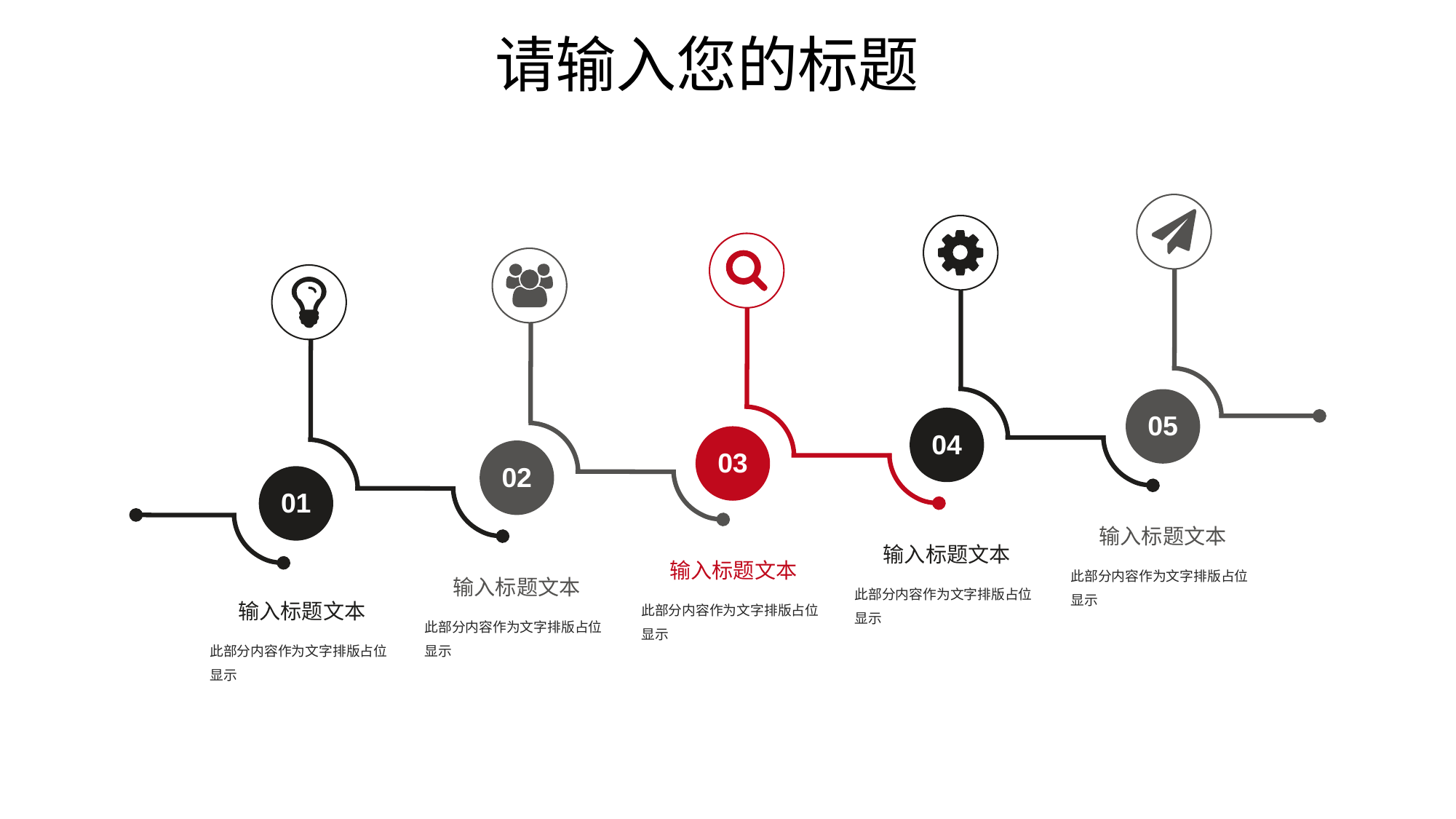

请输入您的标题

05
输入标题文本
此部分内容作为文字排版占位
显示

04
输入标题文本
此部分内容作为文字排版占位
显示

03
输入标题文本
此部分内容作为文字排版占位
显示

02
输入标题文本
此部分内容作为文字排版占位
显示

01
输入标题文本
此部分内容作为文字排版占位
显示